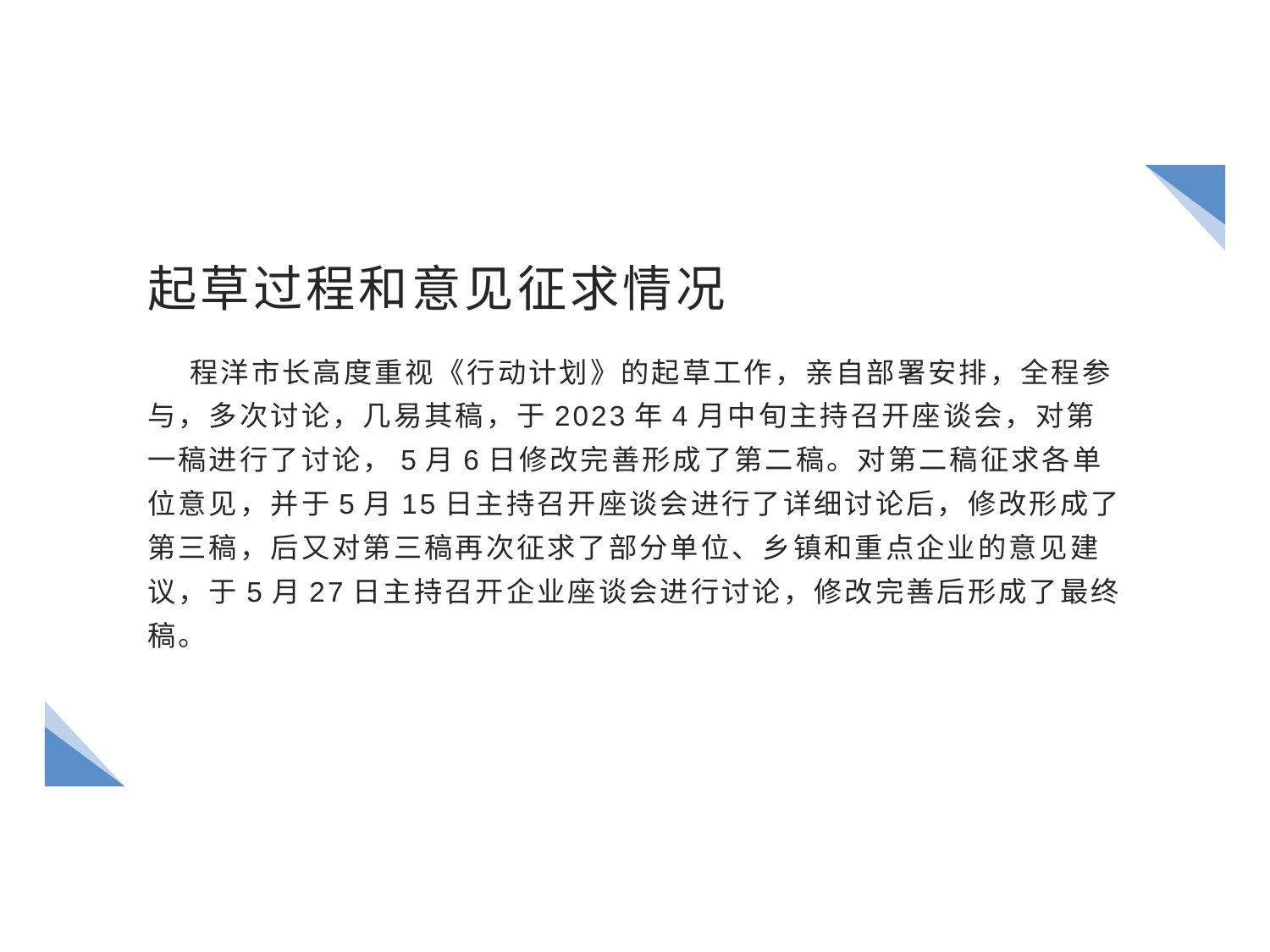

# 起草过程和意见征求情况
    程洋市长高度重视《行动计划》的起草工作，亲自部署安排，全程参与，多次讨论，几易其稿，于2023年4月中旬主持召开座谈会，对第一稿进行了讨论，5月6日修改完善形成了第二稿。对第二稿征求各单位意见，并于5月15日主持召开座谈会进行了详细讨论后，修改形成了第三稿，后又对第三稿再次征求了部分单位、乡镇和重点企业的意见建议，于5月27日主持召开企业座谈会进行讨论，修改完善后形成了最终稿。